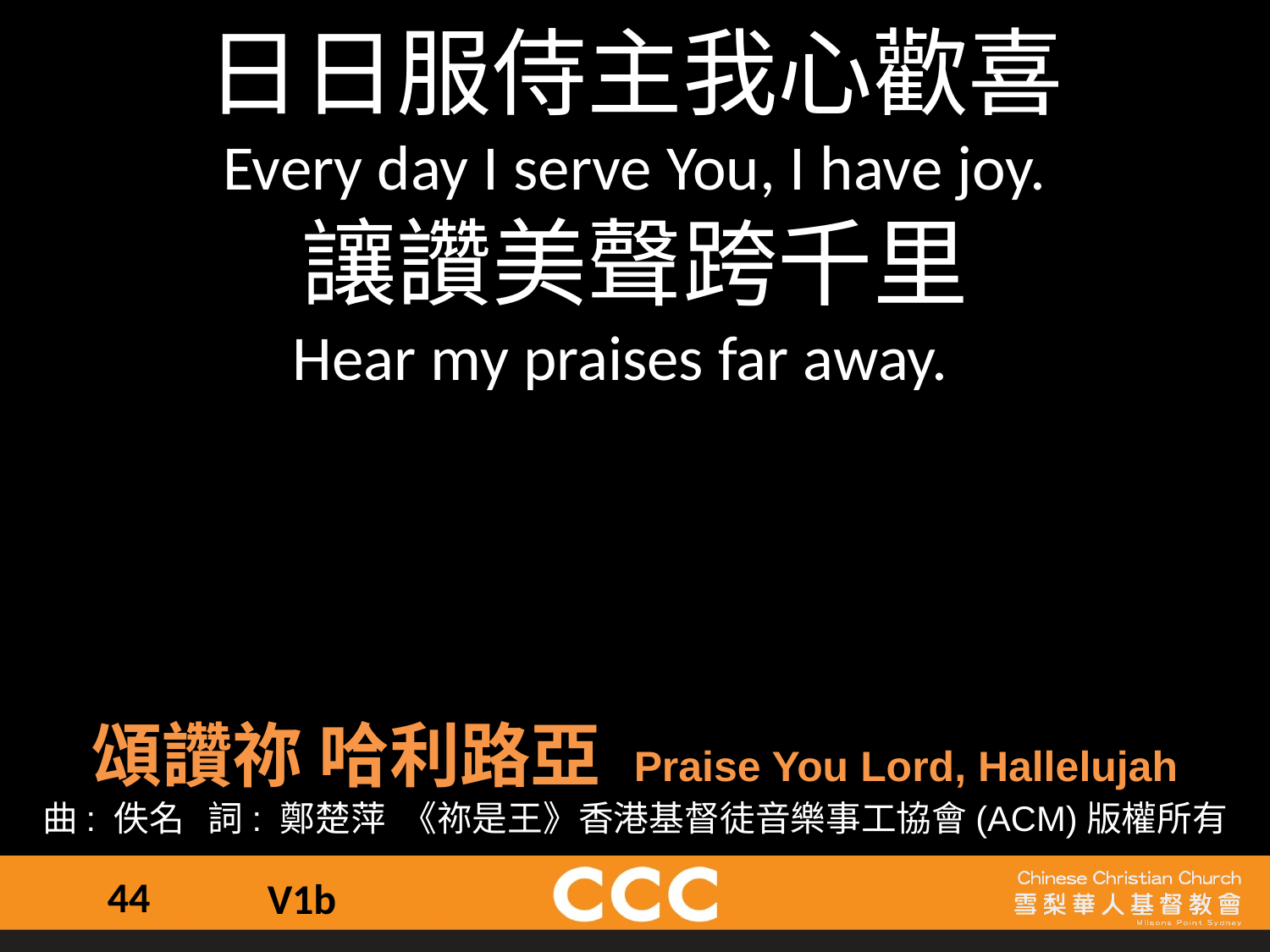

日日服侍主我心歡喜
Every day I serve You, I have joy.
讓讚美聲跨千里
Hear my praises far away.
頌讚祢 哈利路亞 Praise You Lord, Hallelujah
曲: 佚名   詞: 鄭楚萍  《祢是王》香港基督徒音樂事工協會(ACM)版權所有

44
V1b